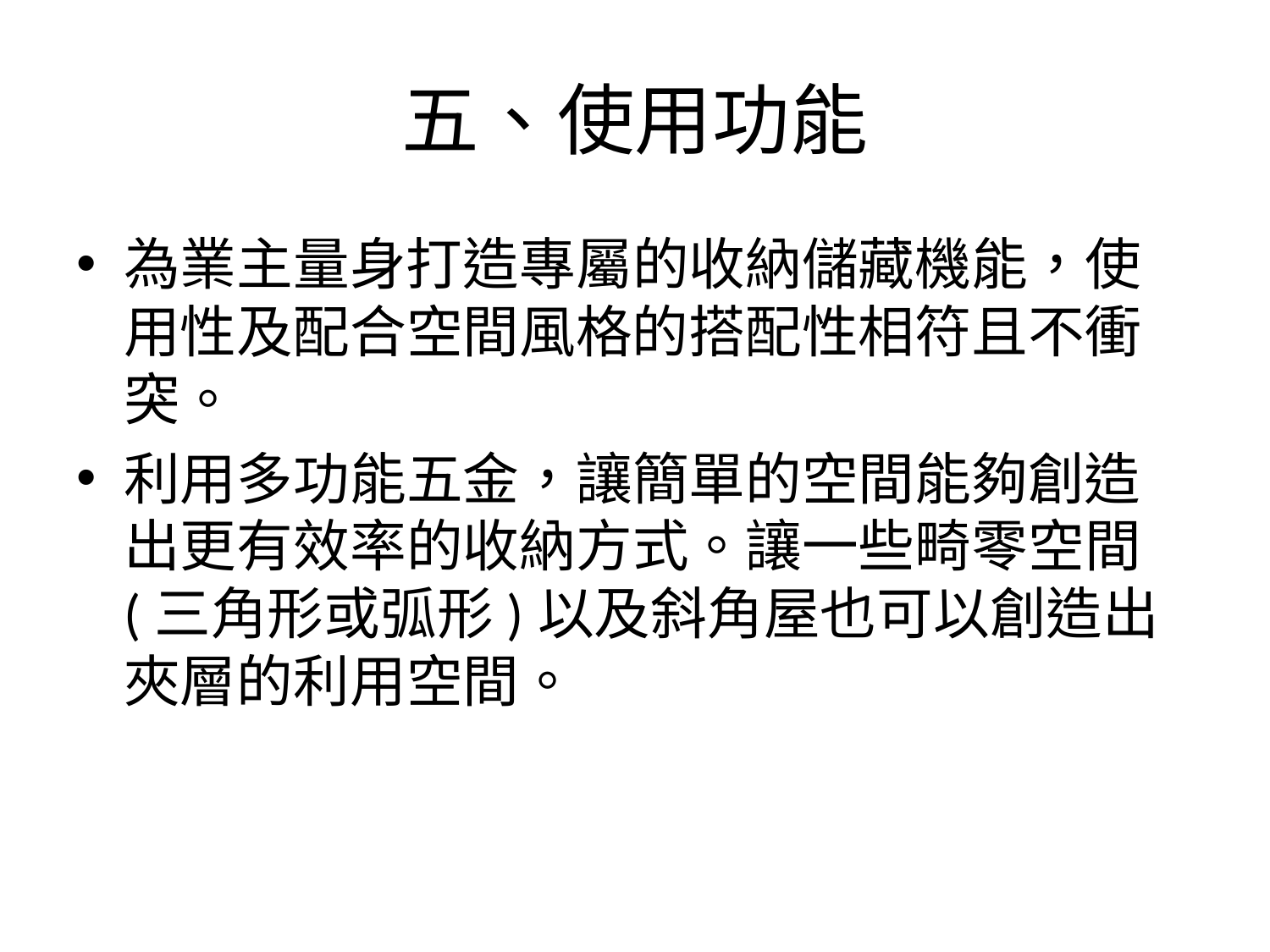

# 五、使用功能
為業主量身打造專屬的收納儲藏機能，使用性及配合空間風格的搭配性相符且不衝突。
利用多功能五金，讓簡單的空間能夠創造出更有效率的收納方式。讓一些畸零空間(三角形或弧形)以及斜角屋也可以創造出夾層的利用空間。